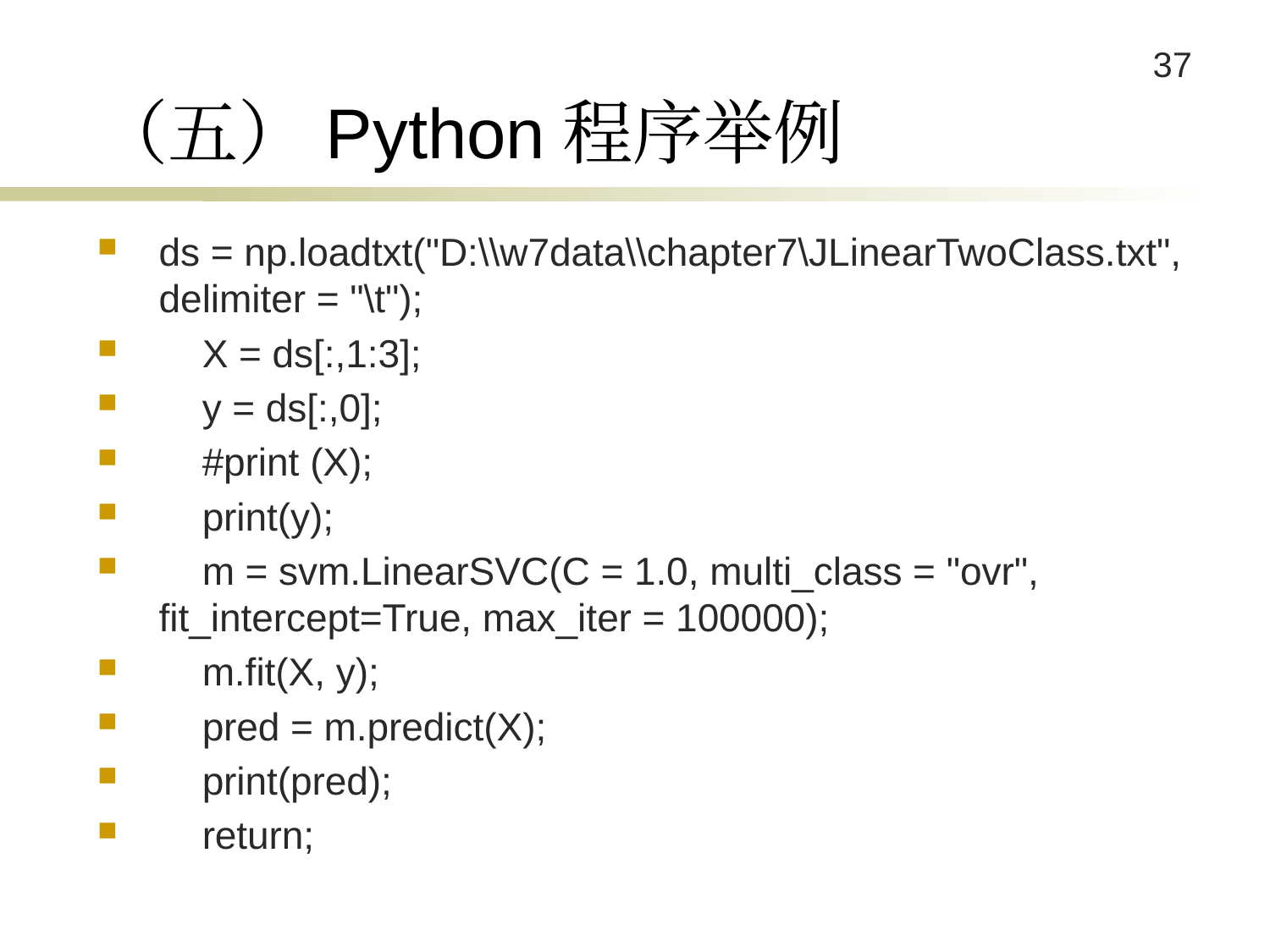

# （五）Python程序举例
ds = np.loadtxt("D:\\w7data\\chapter7\JLinearTwoClass.txt", delimiter = "\t");
    X = ds[:,1:3];
    y = ds[:,0];
    #print (X);
    print(y);
    m = svm.LinearSVC(C = 1.0, multi_class = "ovr", fit_intercept=True, max_iter = 100000);
    m.fit(X, y);
    pred = m.predict(X);
    print(pred);
    return;